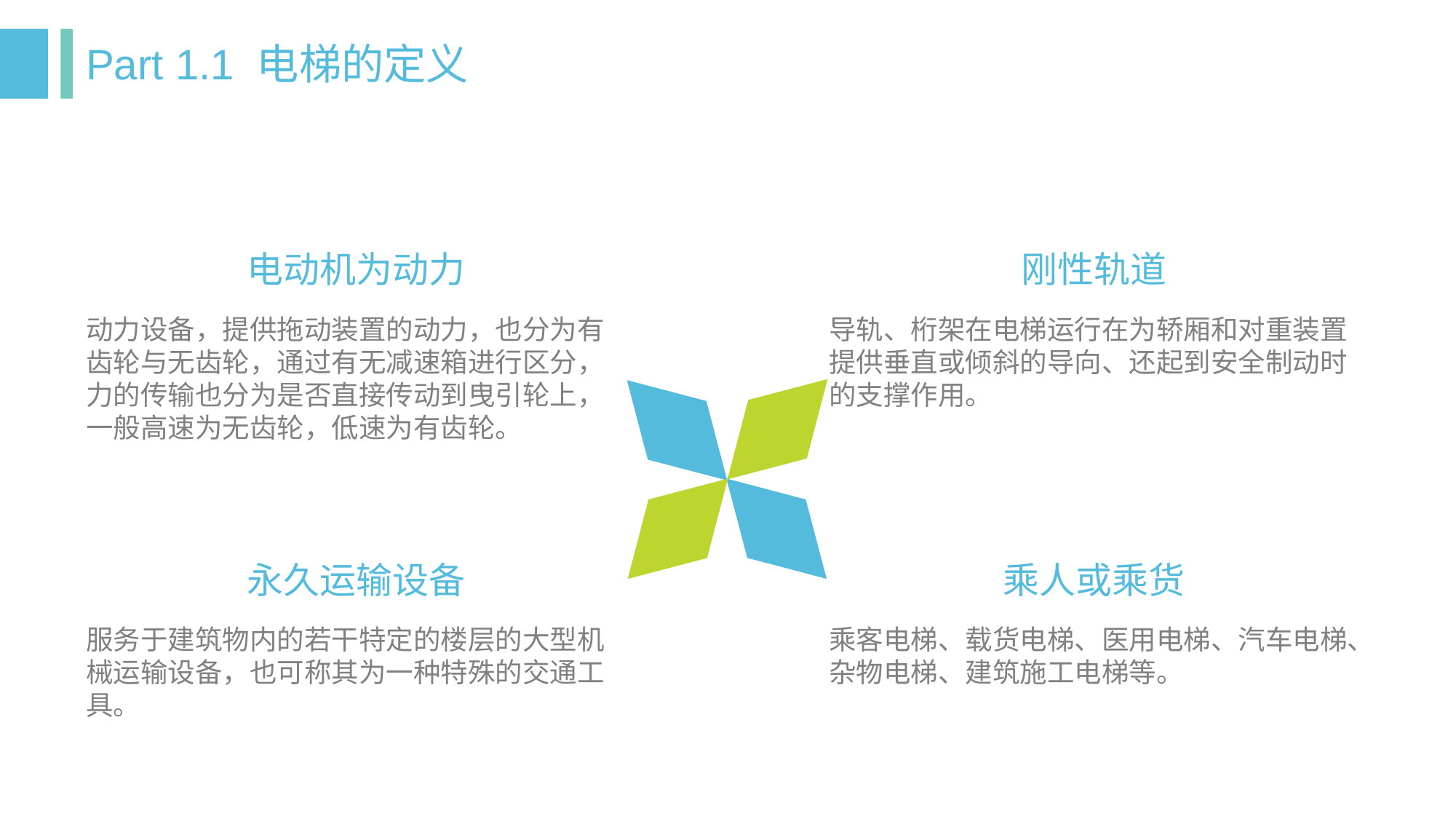

Part 1.1 电梯的定义
电动机为动力
刚性轨道
动力设备，提供拖动装置的动力，也分为有齿轮与无齿轮，通过有无减速箱进行区分，力的传输也分为是否直接传动到曳引轮上，一般高速为无齿轮，低速为有齿轮。
导轨、桁架在电梯运行在为轿厢和对重装置提供垂直或倾斜的导向、还起到安全制动时的支撑作用。

永久运输设备

乘人或乘货
服务于建筑物内的若干特定的楼层的大型机械运输设备，也可称其为一种特殊的交通工具。
乘客电梯、载货电梯、医用电梯、汽车电梯、杂物电梯、建筑施工电梯等。